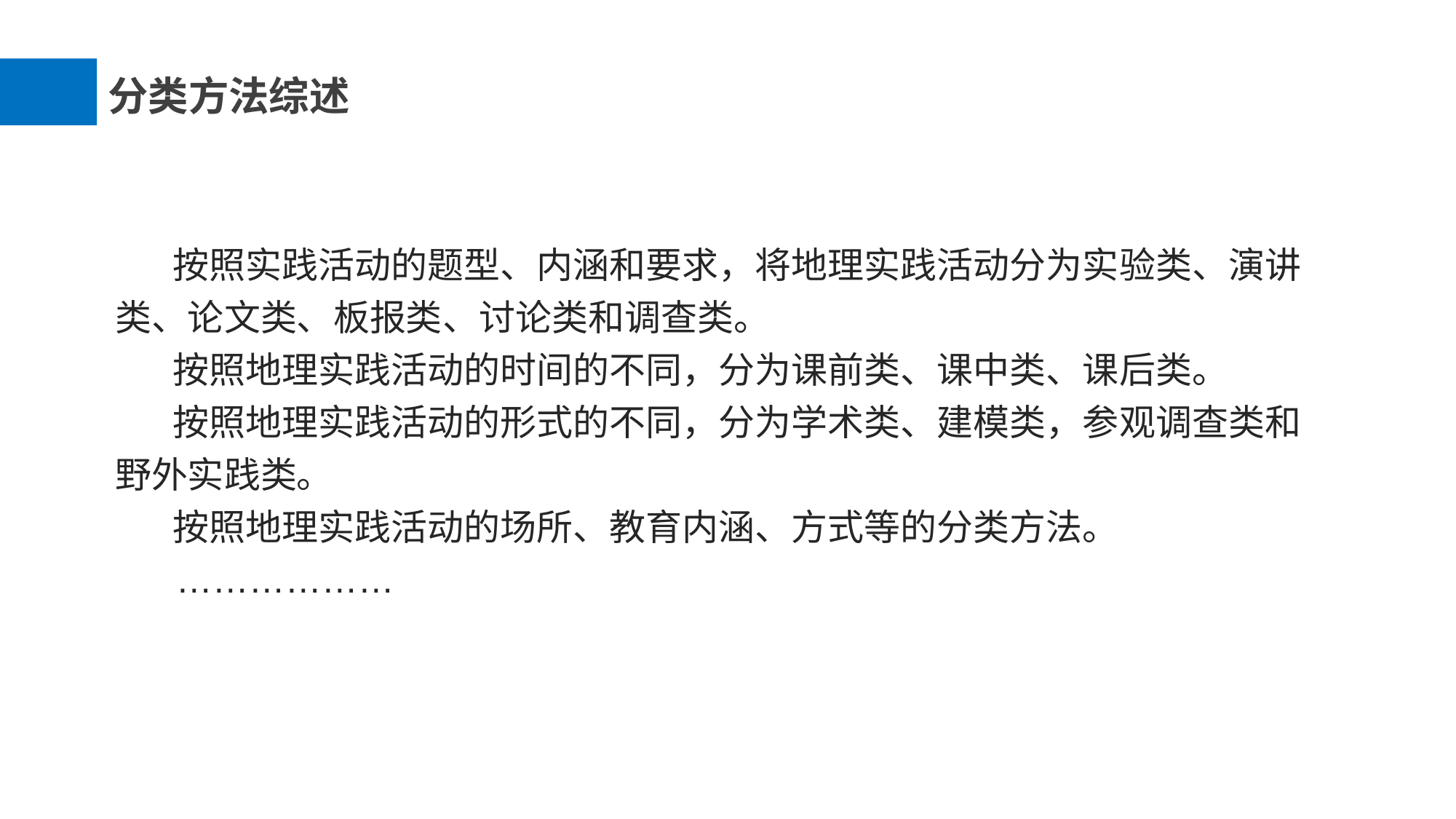

分类方法综述

      按照实践活动的题型、内涵和要求，将地理实践活动分为实验类、演讲类、论文类、板报类、讨论类和调查类。
      按照地理实践活动的时间的不同，分为课前类、课中类、课后类。
      按照地理实践活动的形式的不同，分为学术类、建模类，参观调查类和野外实践类。
      按照地理实践活动的场所、教育内涵、方式等的分类方法。
      ………………